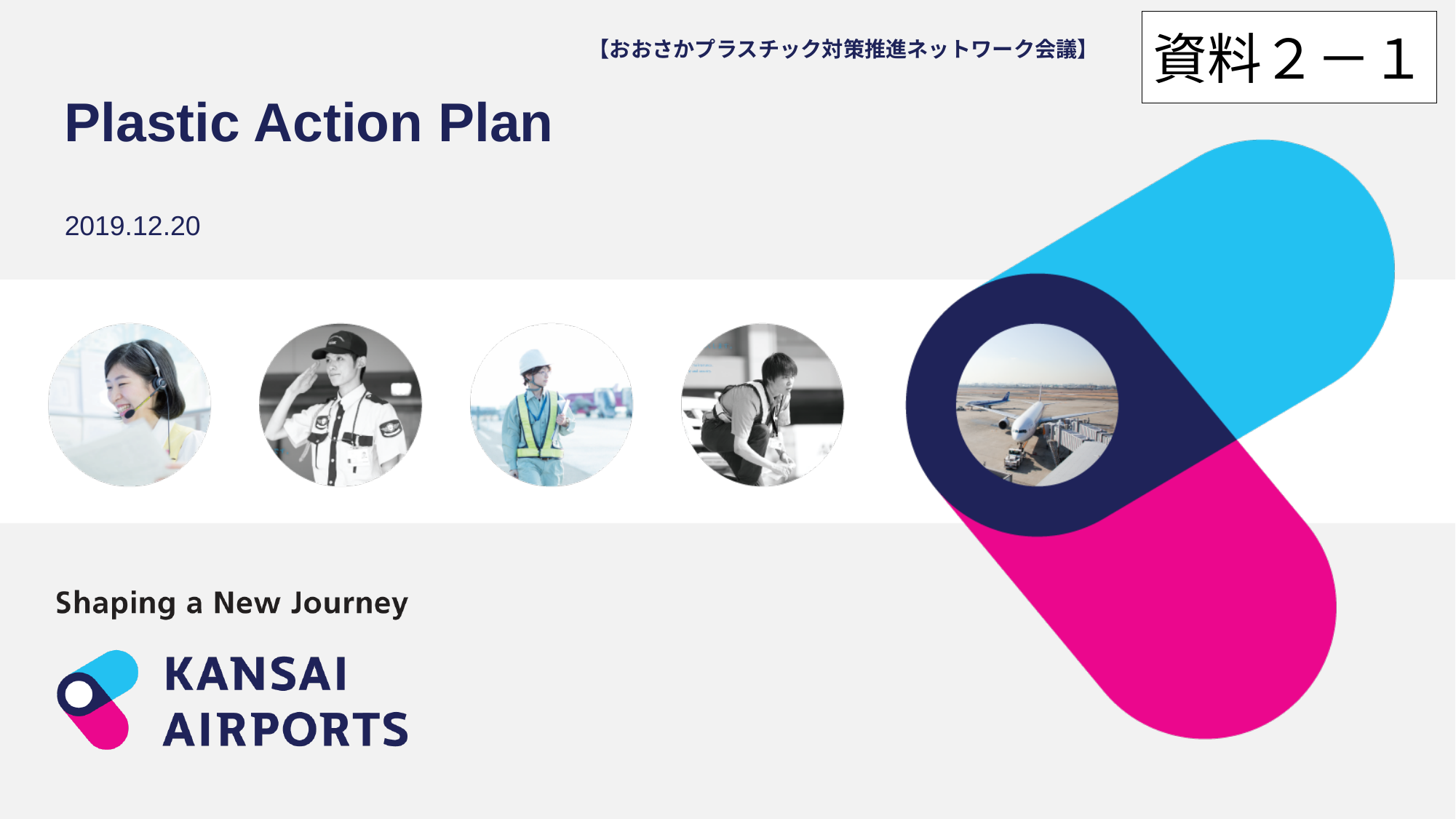

資料２－１
【おおさかプラスチック対策推進ネットワーク会議】
# Plastic Action Plan
2019.12.20